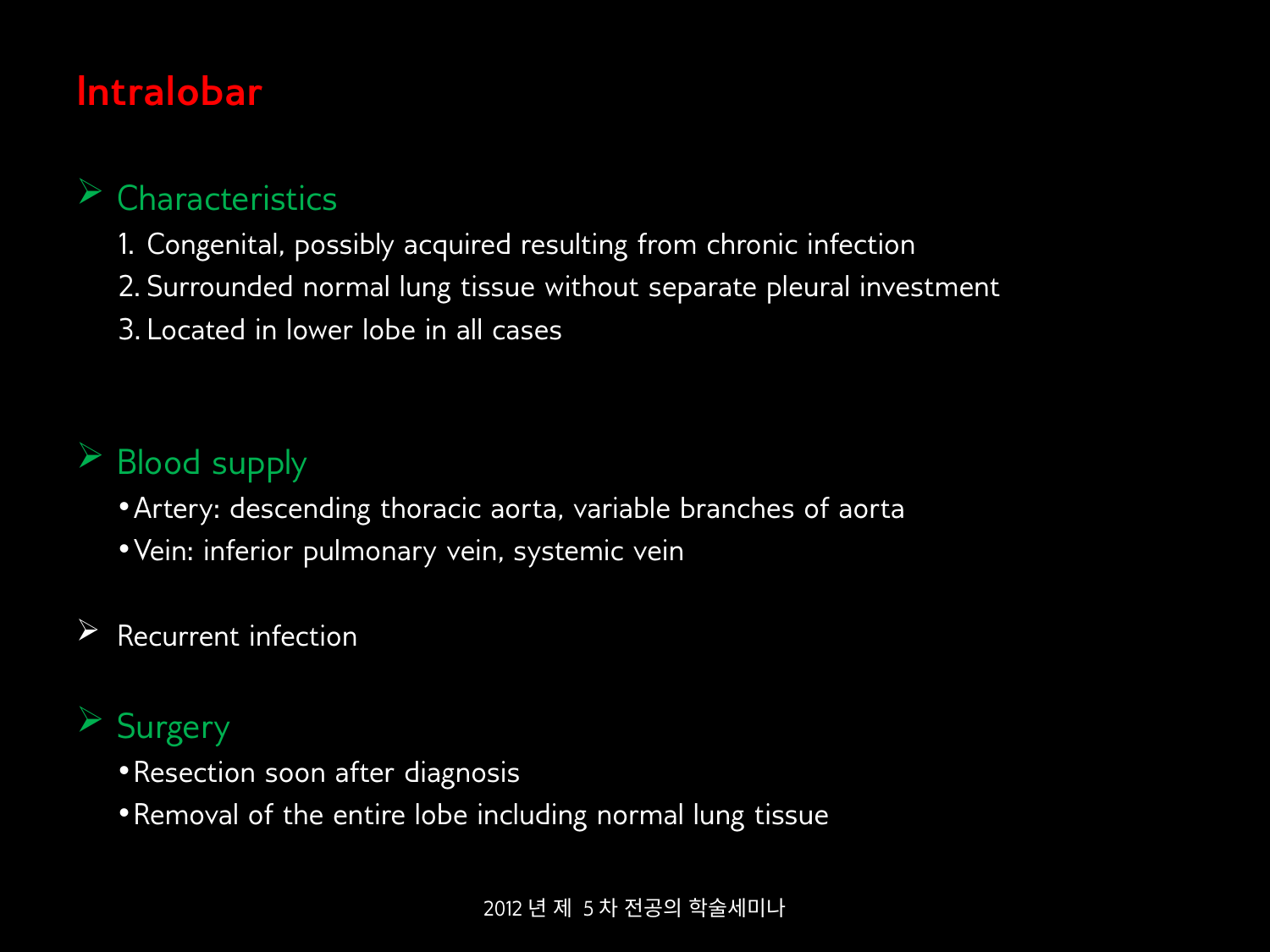

Intralobar

Characteristics
 Congenital, possibly acquired resulting from chronic infection
 Surrounded normal lung tissue without separate pleural investment
 Located in lower lobe in all cases

Blood supply
 Artery: descending thoracic aorta, variable branches of aorta
 Vein: inferior pulmonary vein, systemic vein

Recurrent infection

Surgery
 Resection soon after diagnosis
 Removal of the entire lobe including normal lung tissue
2012년 제 5차 전공의 학술세미나